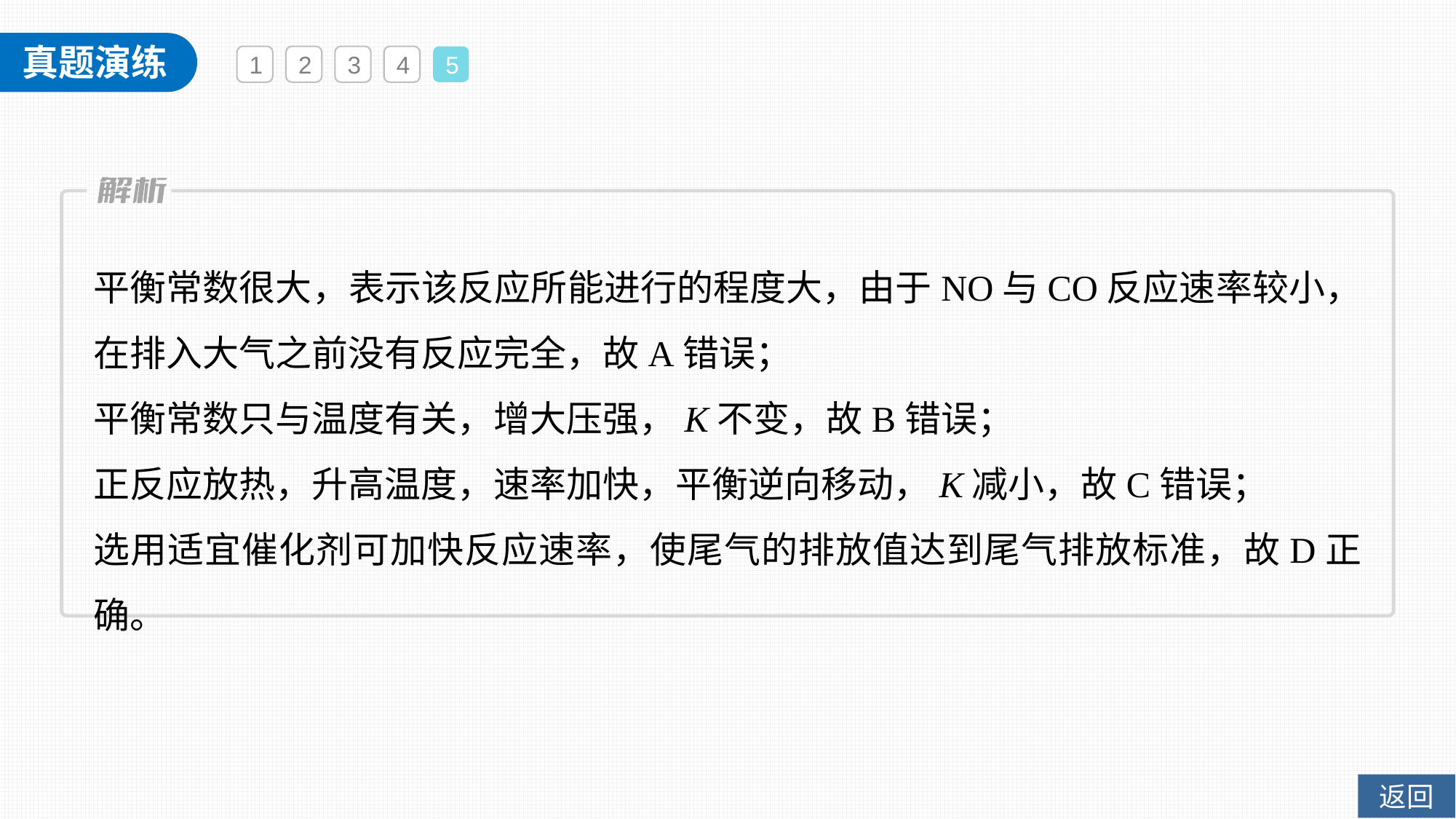

1
2
3
4
5

平衡常数很大，表示该反应所能进行的程度大，由于NO与CO反应速率较小，在排入大气之前没有反应完全，故A错误；
平衡常数只与温度有关，增大压强，K不变，故B错误；
正反应放热，升高温度，速率加快，平衡逆向移动，K减小，故C错误；
选用适宜催化剂可加快反应速率，使尾气的排放值达到尾气排放标准，故D正确。
返回